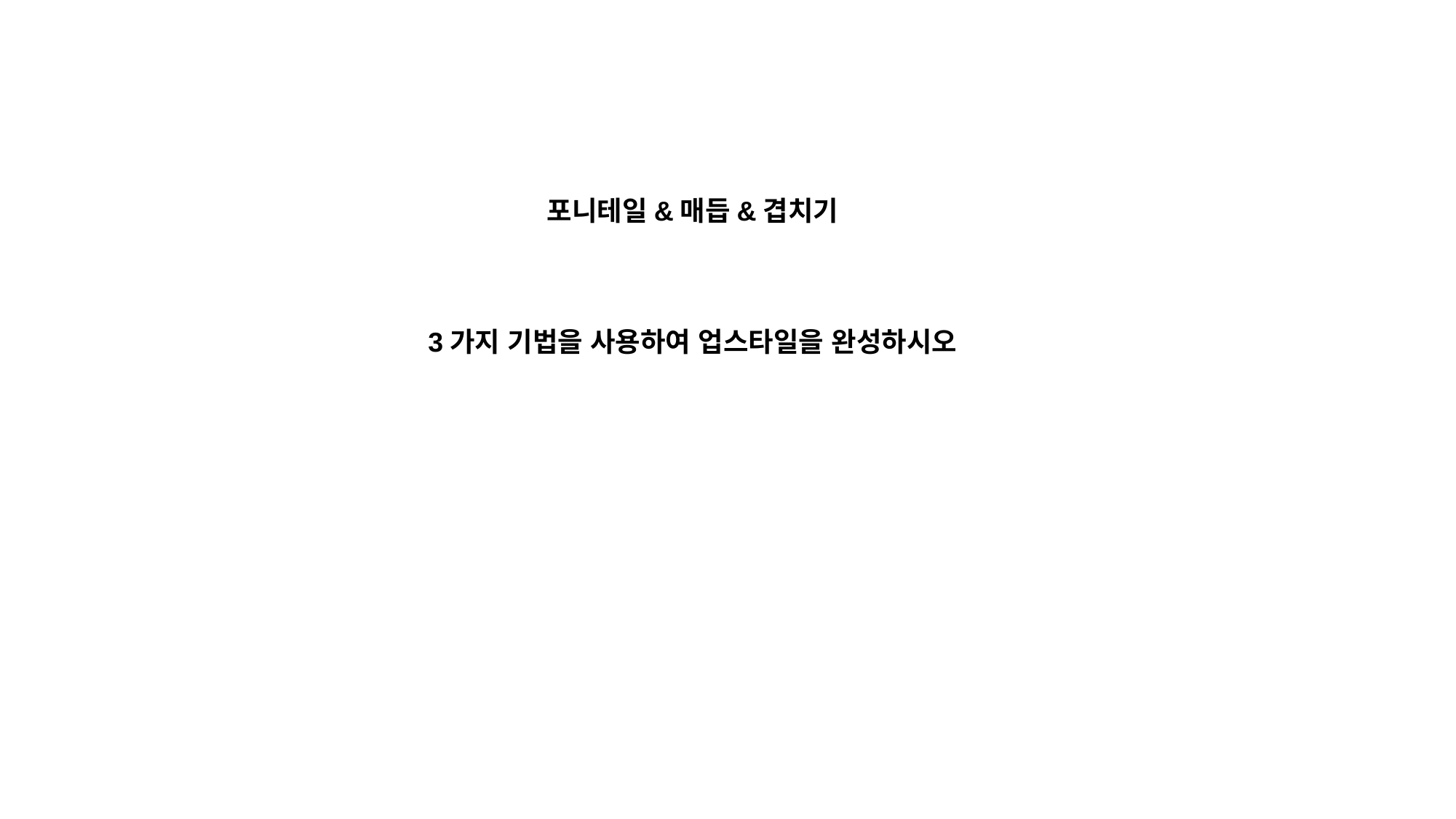

#
포니테일&매듭&겹치기

3가지 기법을 사용하여 업스타일을 완성하시오